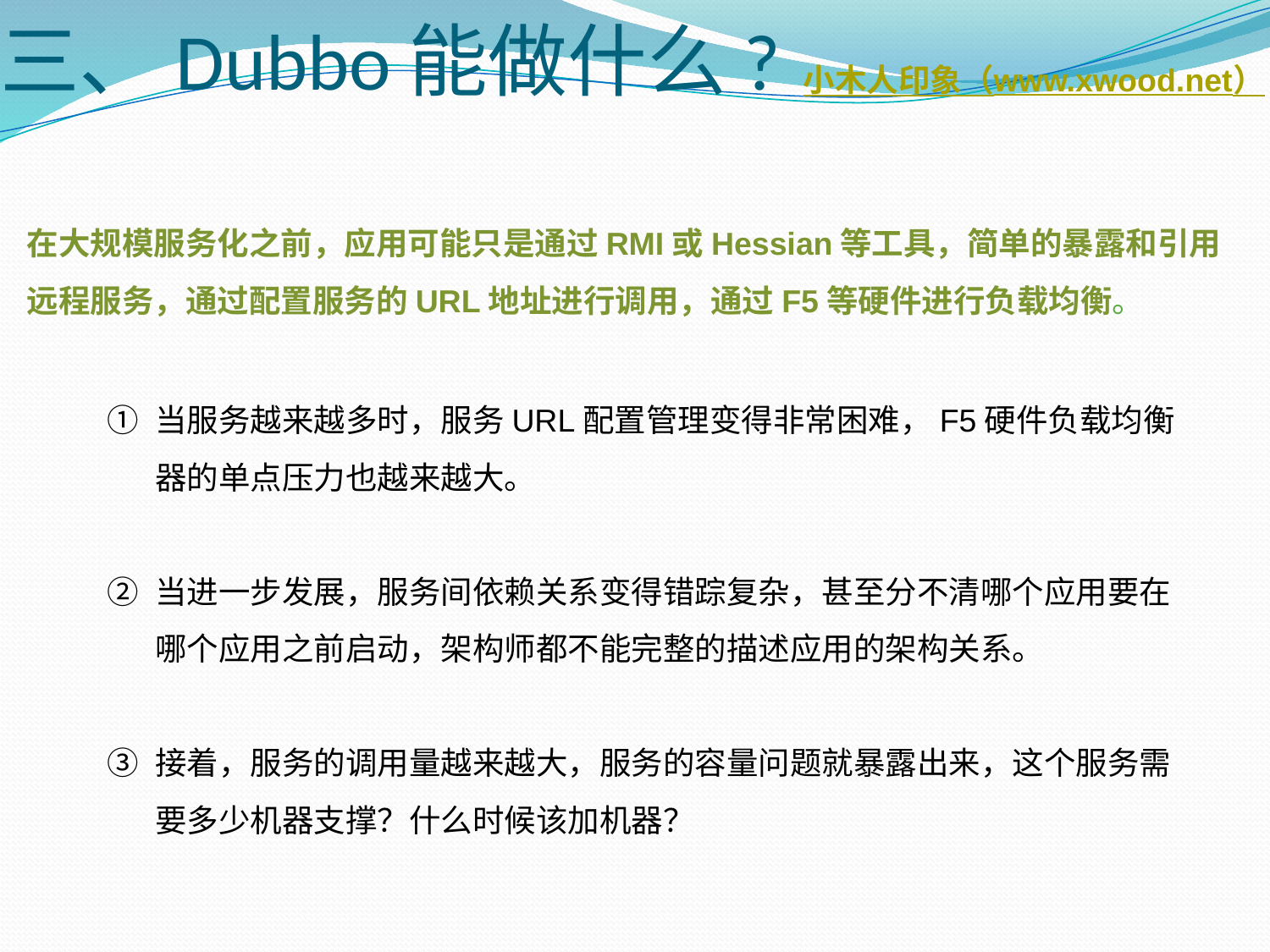

# 三、Dubbo能做什么?
在大规模服务化之前，应用可能只是通过RMI或Hessian等工具，简单的暴露和引用
远程服务，通过配置服务的URL地址进行调用，通过F5等硬件进行负载均衡。

当服务越来越多时，服务URL配置管理变得非常困难，F5硬件负载均衡器的单点压力也越来越大。

当进一步发展，服务间依赖关系变得错踪复杂，甚至分不清哪个应用要在哪个应用之前启动，架构师都不能完整的描述应用的架构关系。

接着，服务的调用量越来越大，服务的容量问题就暴露出来，这个服务需要多少机器支撑？什么时候该加机器？